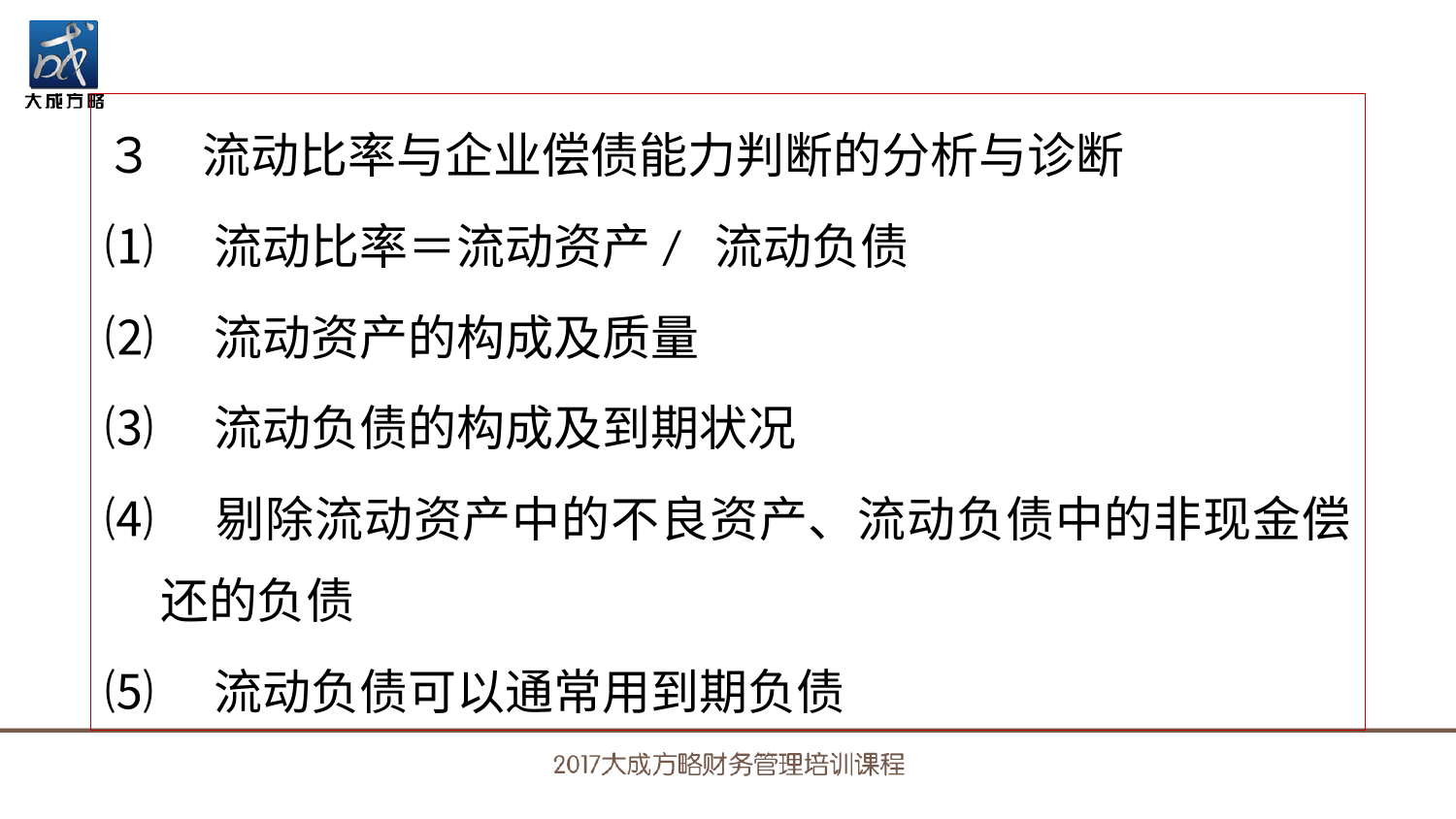

３　流动比率与企业偿债能力判断的分析与诊断
⑴　流动比率＝流动资产/  流动负债
⑵　流动资产的构成及质量
⑶　流动负债的构成及到期状况
⑷　剔除流动资产中的不良资产、流动负债中的非现金偿还的负债
⑸　流动负债可以通常用到期负债